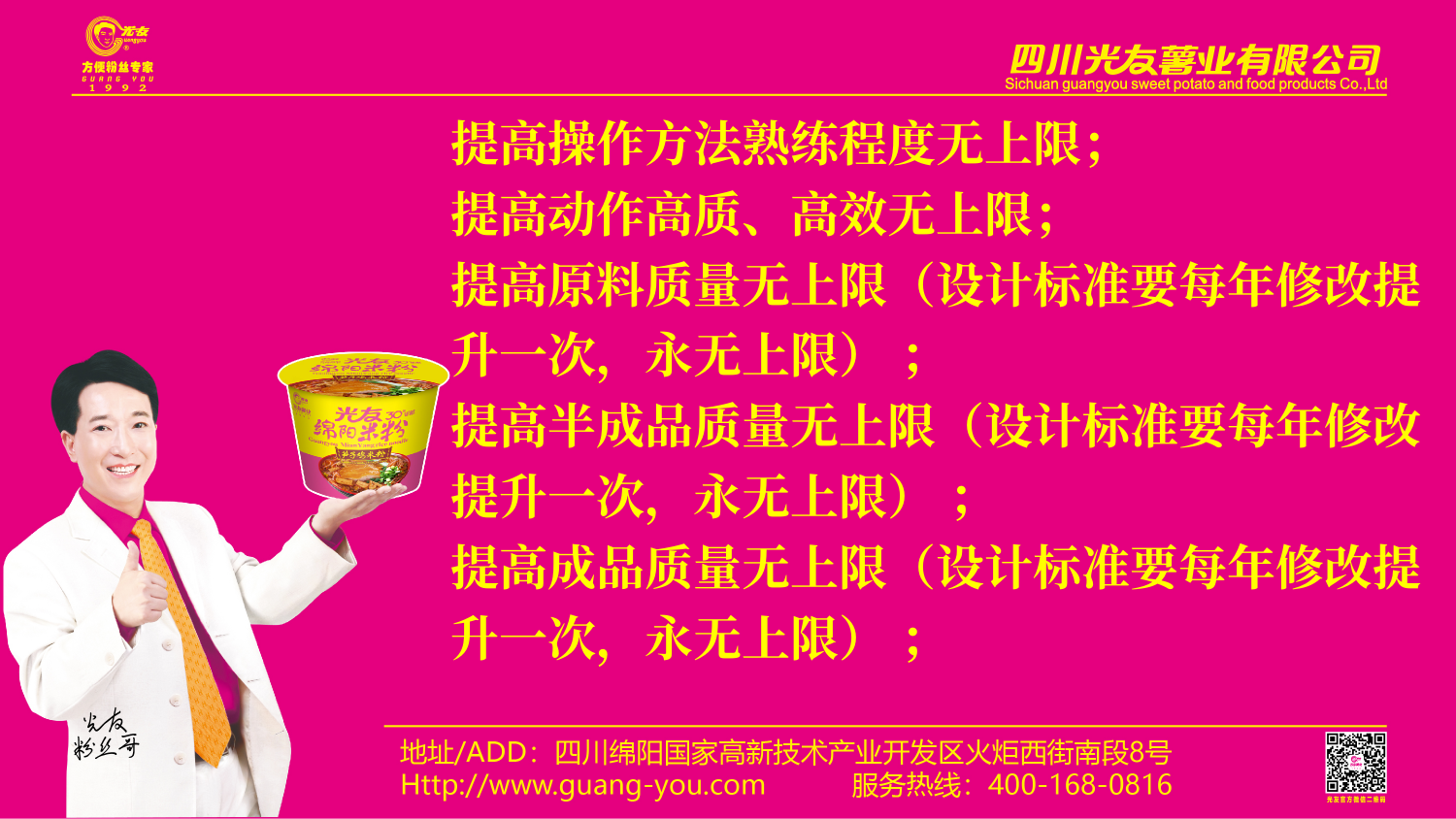

提高操作方法熟练程度无上限；
提高动作高质、高效无上限；
提高原料质量无上限（设计标准要每年修改提升一次，永无上限） ；
提高半成品质量无上限（设计标准要每年修改提升一次，永无上限） ；
提高成品质量无上限（设计标准要每年修改提升一次，永无上限） ；